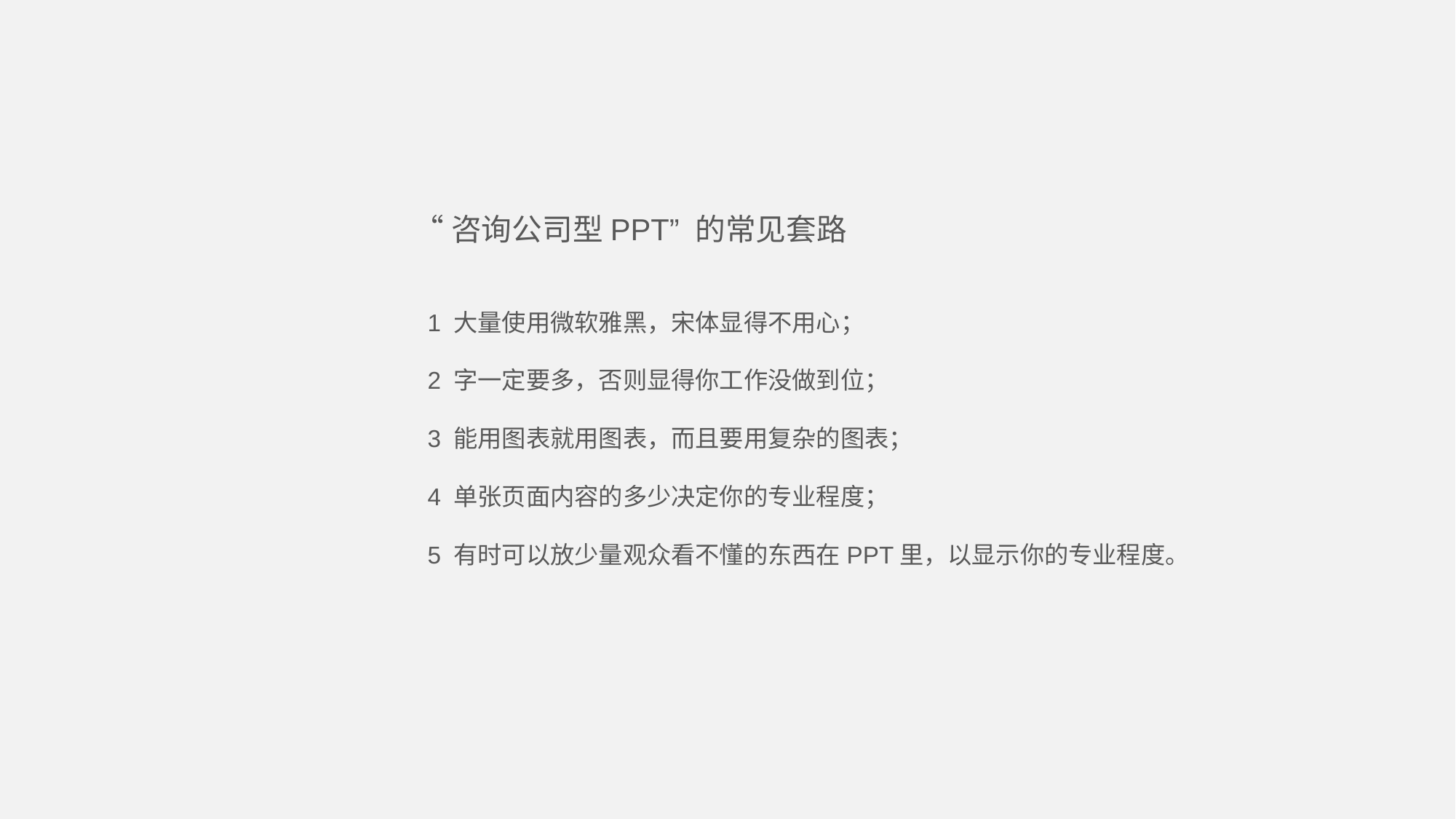

“咨询公司型PPT” 的常见套路
1 大量使用微软雅黑，宋体显得不用心；

2 字一定要多，否则显得你工作没做到位；

3 能用图表就用图表，而且要用复杂的图表；

4 单张页面内容的多少决定你的专业程度；

5 有时可以放少量观众看不懂的东西在PPT里，以显示你的专业程度。